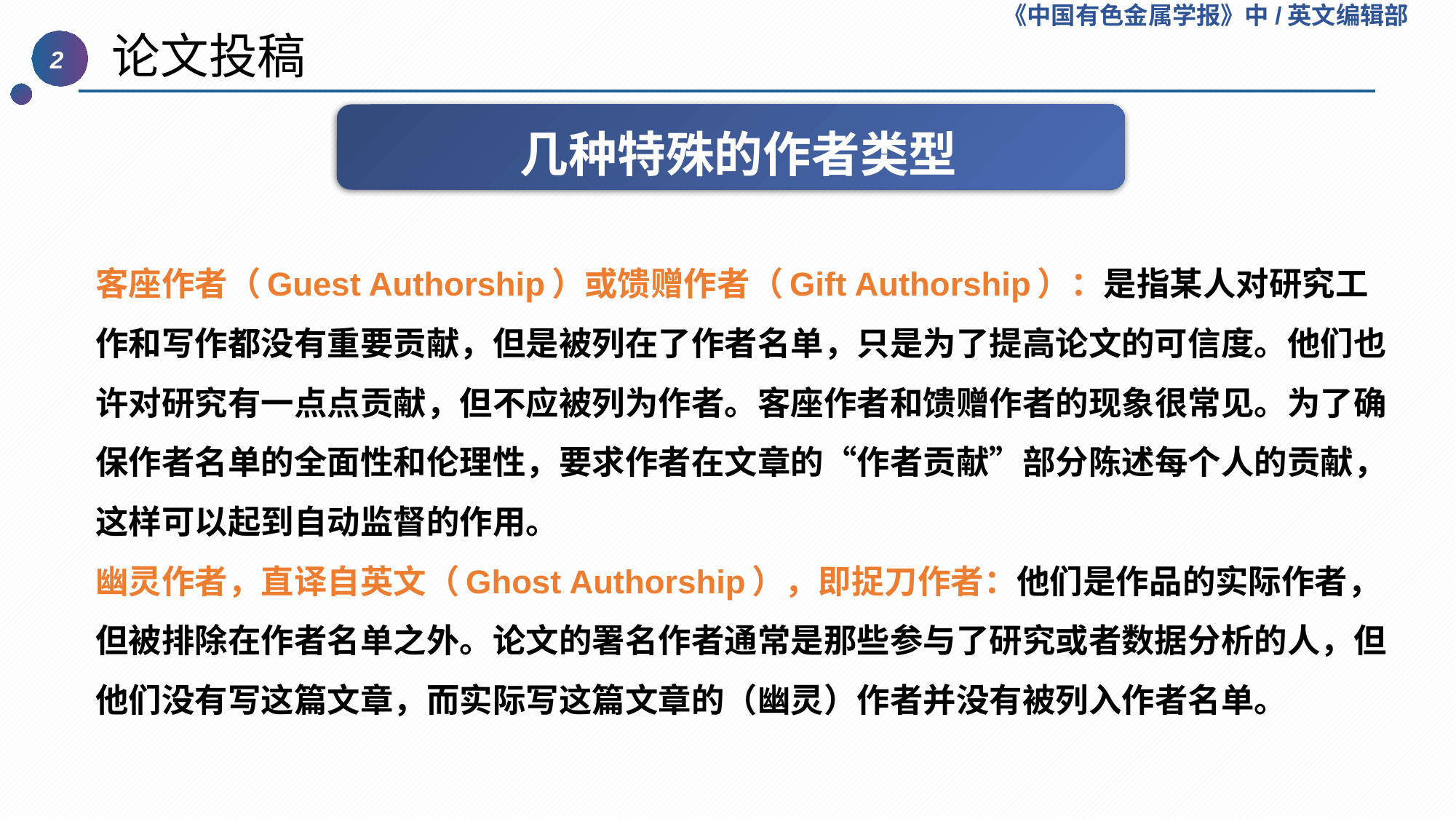

《中国有色金属学报》中/英文编辑部

      论文投稿

2

几种特殊的作者类型
客座作者（Guest Authorship）或馈赠作者（Gift Authorship）：是指某人对研究工作和写作都没有重要贡献，但是被列在了作者名单，只是为了提高论文的可信度。他们也许对研究有一点点贡献，但不应被列为作者。客座作者和馈赠作者的现象很常见。为了确保作者名单的全面性和伦理性，要求作者在文章的“作者贡献”部分陈述每个人的贡献，这样可以起到自动监督的作用。
幽灵作者，直译自英文（Ghost Authorship），即捉刀作者：他们是作品的实际作者，但被排除在作者名单之外。论文的署名作者通常是那些参与了研究或者数据分析的人，但他们没有写这篇文章，而实际写这篇文章的（幽灵）作者并没有被列入作者名单。